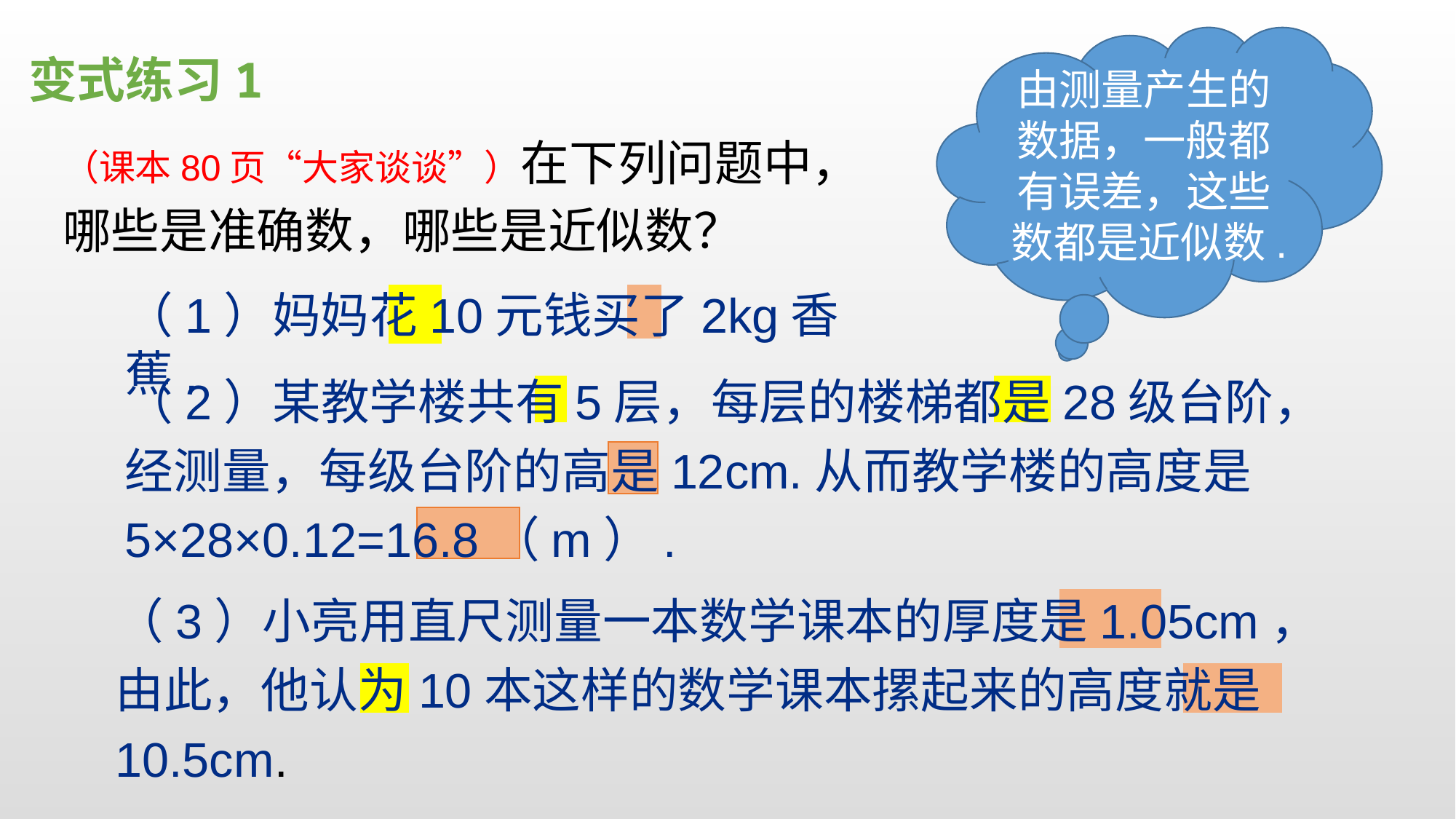

由测量产生的数据，一般都有误差，这些数都是近似数.
变式练习1
（课本80页“大家谈谈”）在下列问题中，哪些是准确数，哪些是近似数？
（1）妈妈花10元钱买了2kg香蕉.

（2）某教学楼共有5层，每层的楼梯都是28级台阶，经测量，每级台阶的高是12cm.从而教学楼的高度是5×28×0.12=16.8（m）.

（3）小亮用直尺测量一本数学课本的厚度是1.05cm，由此，他认为10本这样的数学课本摞起来的高度就是10.5cm.